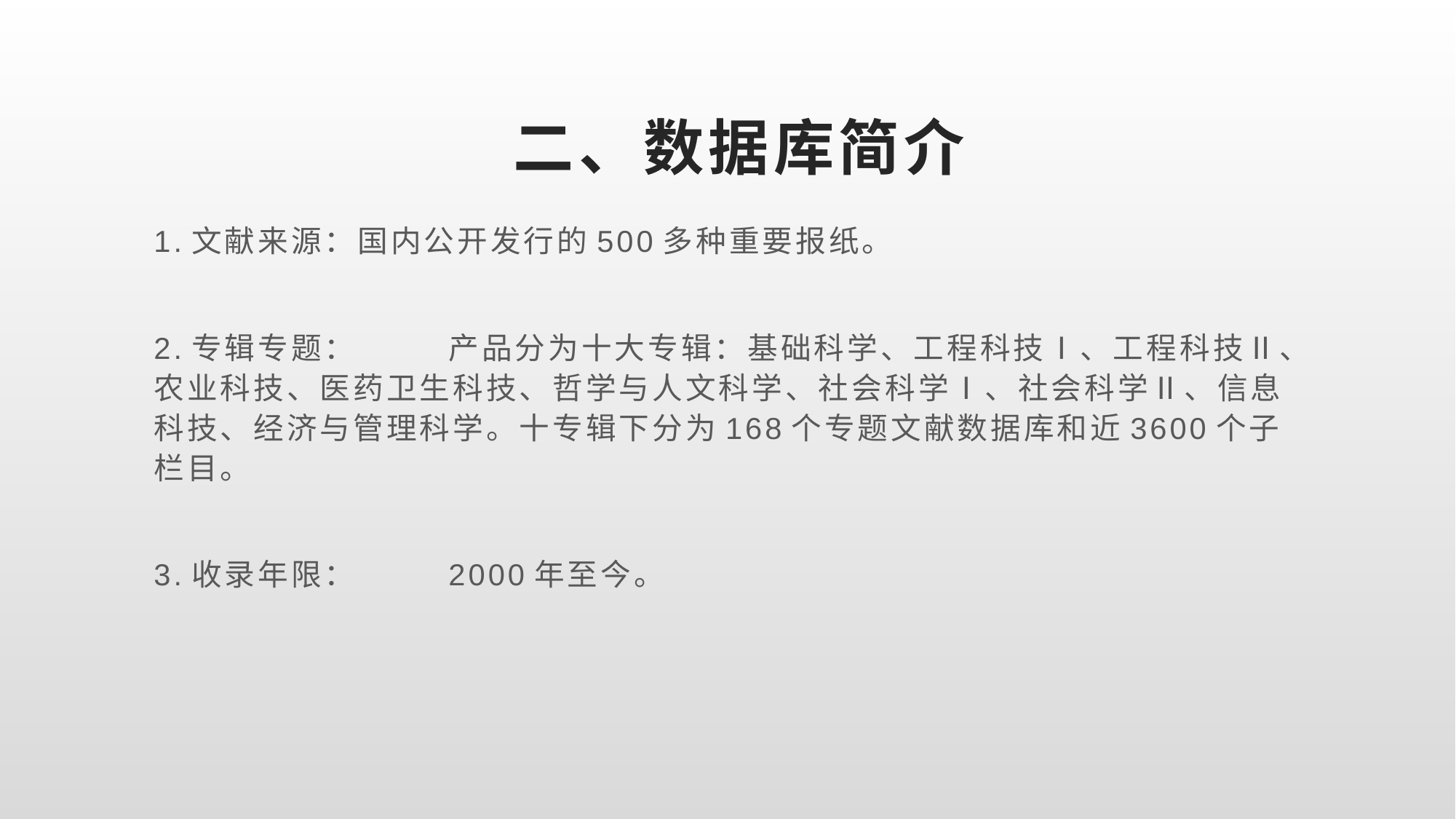

# 二、数据库简介
1.文献来源：国内公开发行的500多种重要报纸。

2.专辑专题：	产品分为十大专辑：基础科学、工程科技Ⅰ、工程科技Ⅱ、农业科技、医药卫生科技、哲学与人文科学、社会科学Ⅰ、社会科学Ⅱ、信息科技、经济与管理科学。十专辑下分为168个专题文献数据库和近3600个子栏目。

3.收录年限：	2000年至今。